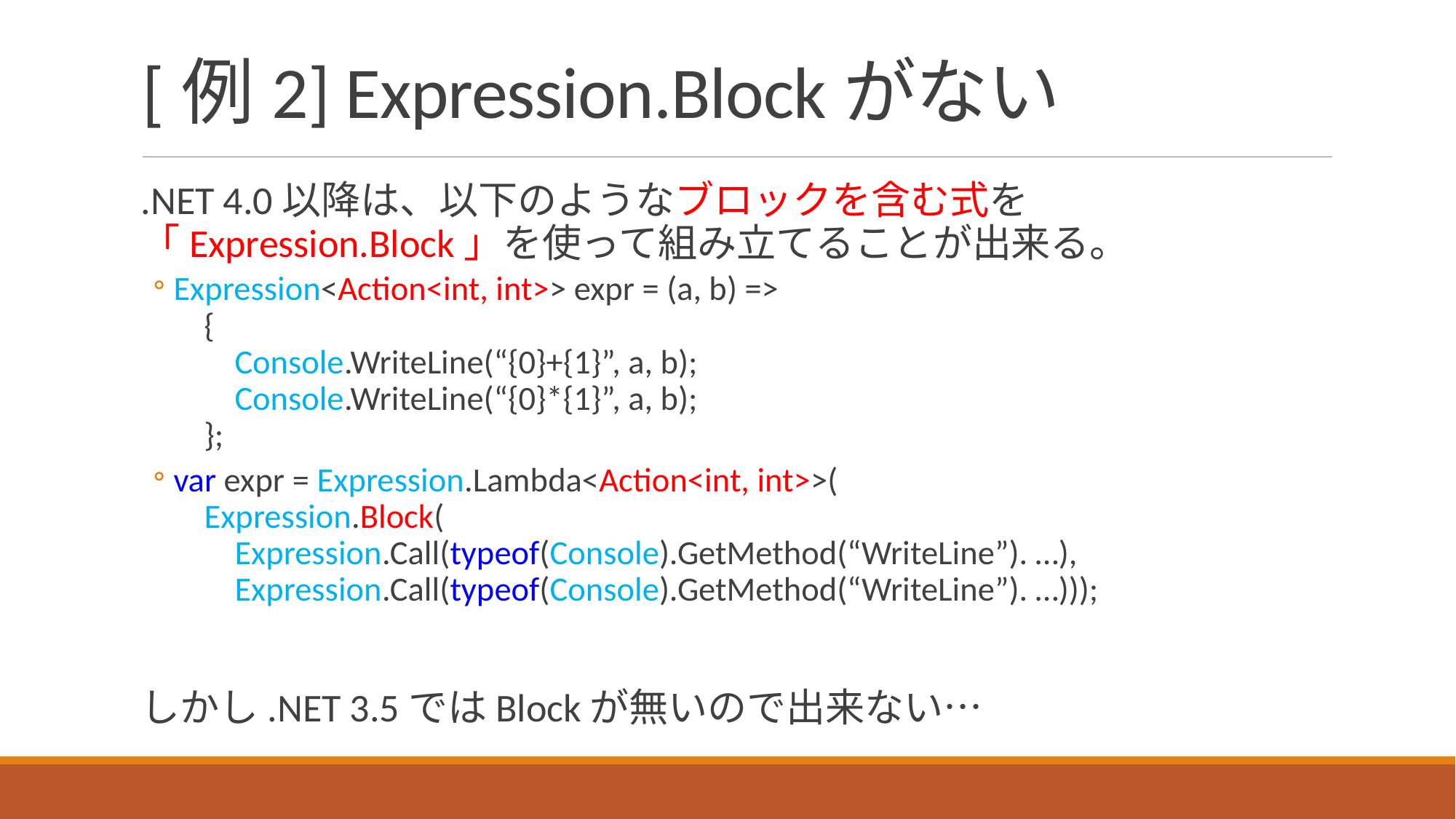

# [例2] Expression.Blockがない
.NET 4.0以降は、以下のようなブロックを含む式を「Expression.Block」を使って組み立てることが出来る。
Expression<Action<int, int>> expr = (a, b) =>
    {
        Console.WriteLine(“{0}+{1}”, a, b);
        Console.WriteLine(“{0}*{1}”, a, b);
    };
var expr = Expression.Lambda<Action<int, int>>(
    Expression.Block(
        Expression.Call(typeof(Console).GetMethod(“WriteLine”). …),
        Expression.Call(typeof(Console).GetMethod(“WriteLine”). …)));

しかし.NET 3.5ではBlockが無いので出来ない…